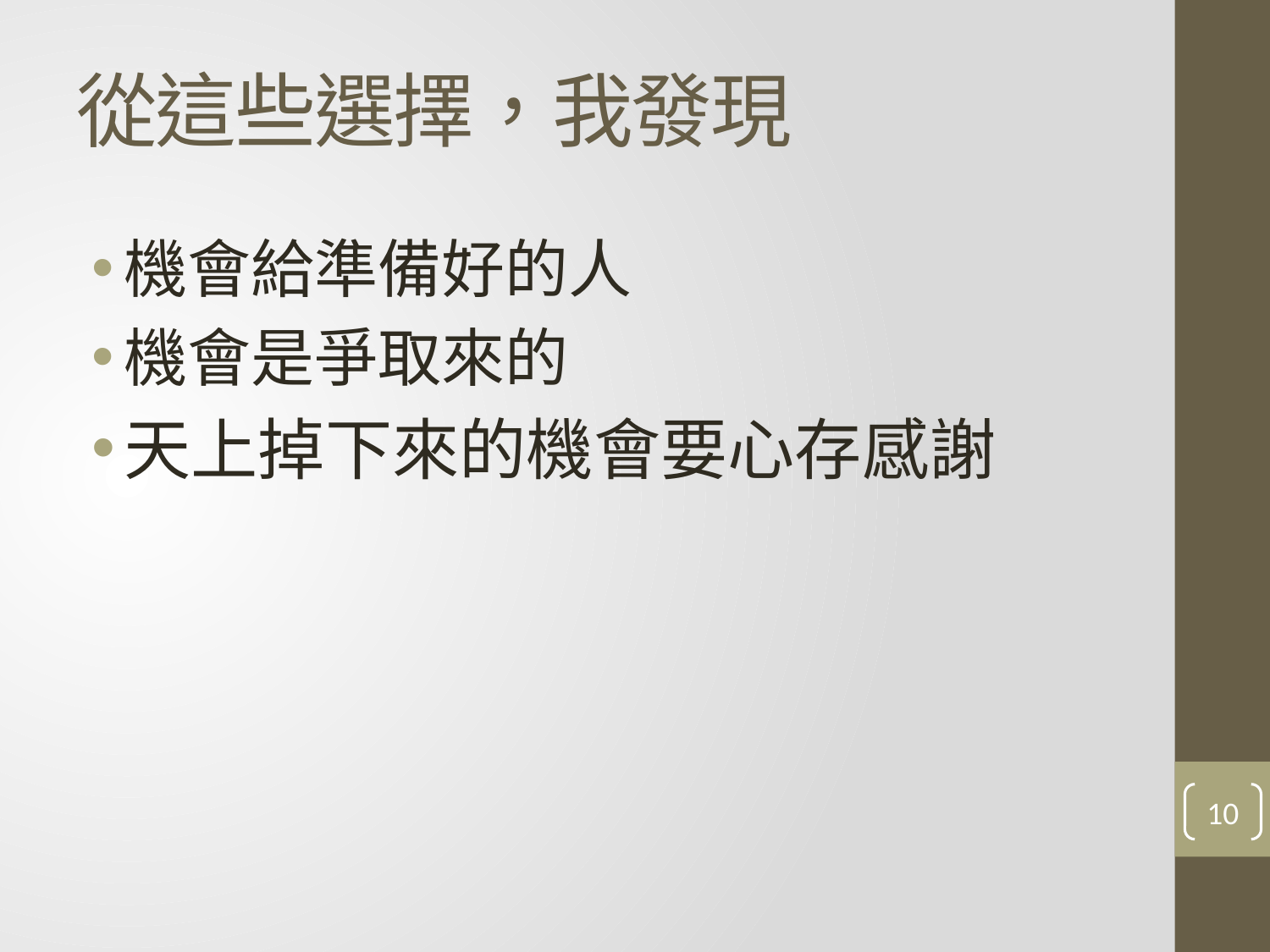

# 從這些選擇，我發現
機會給準備好的人
機會是爭取來的
天上掉下來的機會要心存感謝

10